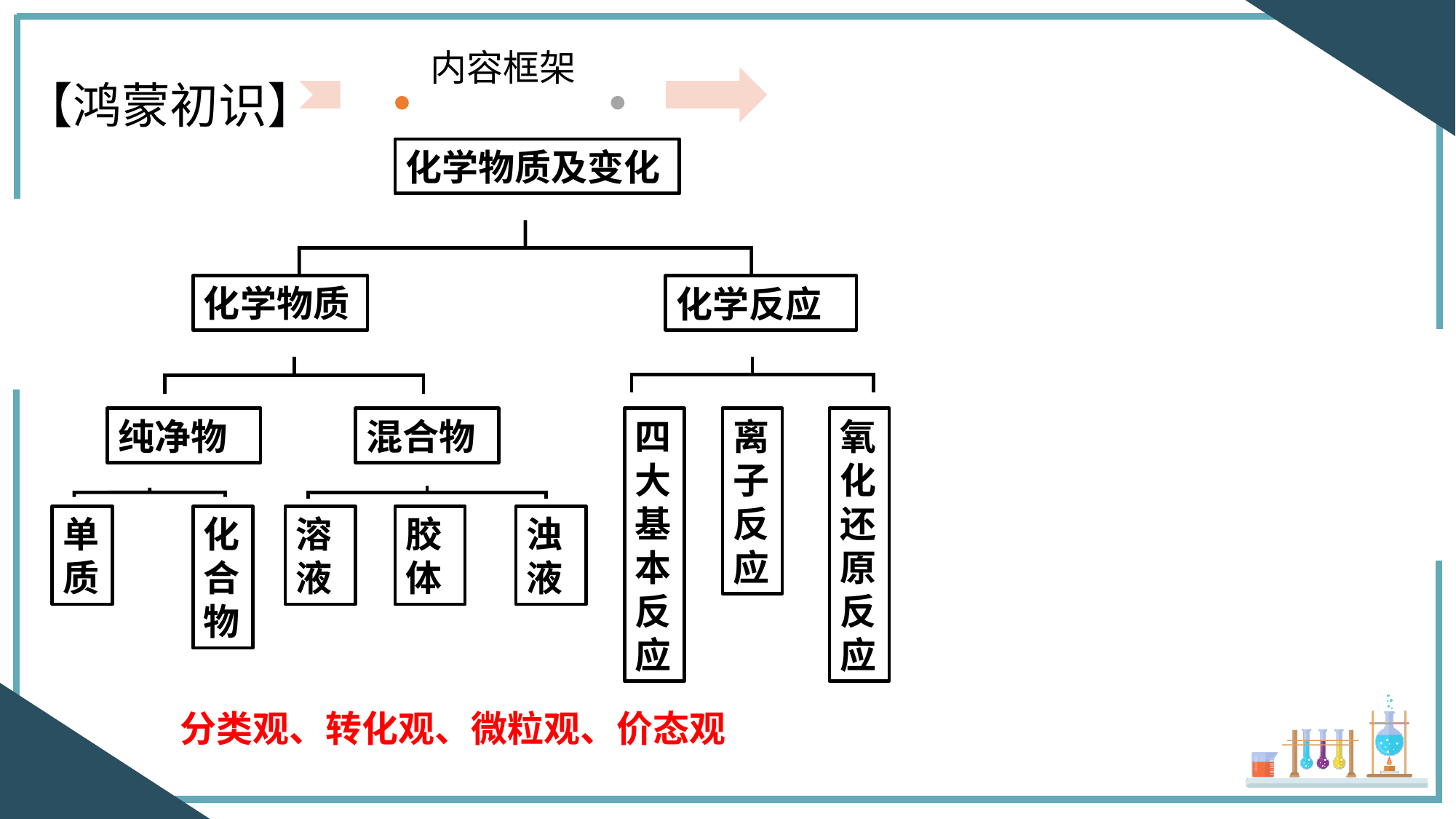

内容框架

【鸿蒙初识】

化学物质及变化

化学物质
化学反应

纯净物
混合物
四大基本反应
离子反应
氧化还原反应

单质
化合物
溶液
胶体
浊液
分类观、转化观、微粒观、价态观